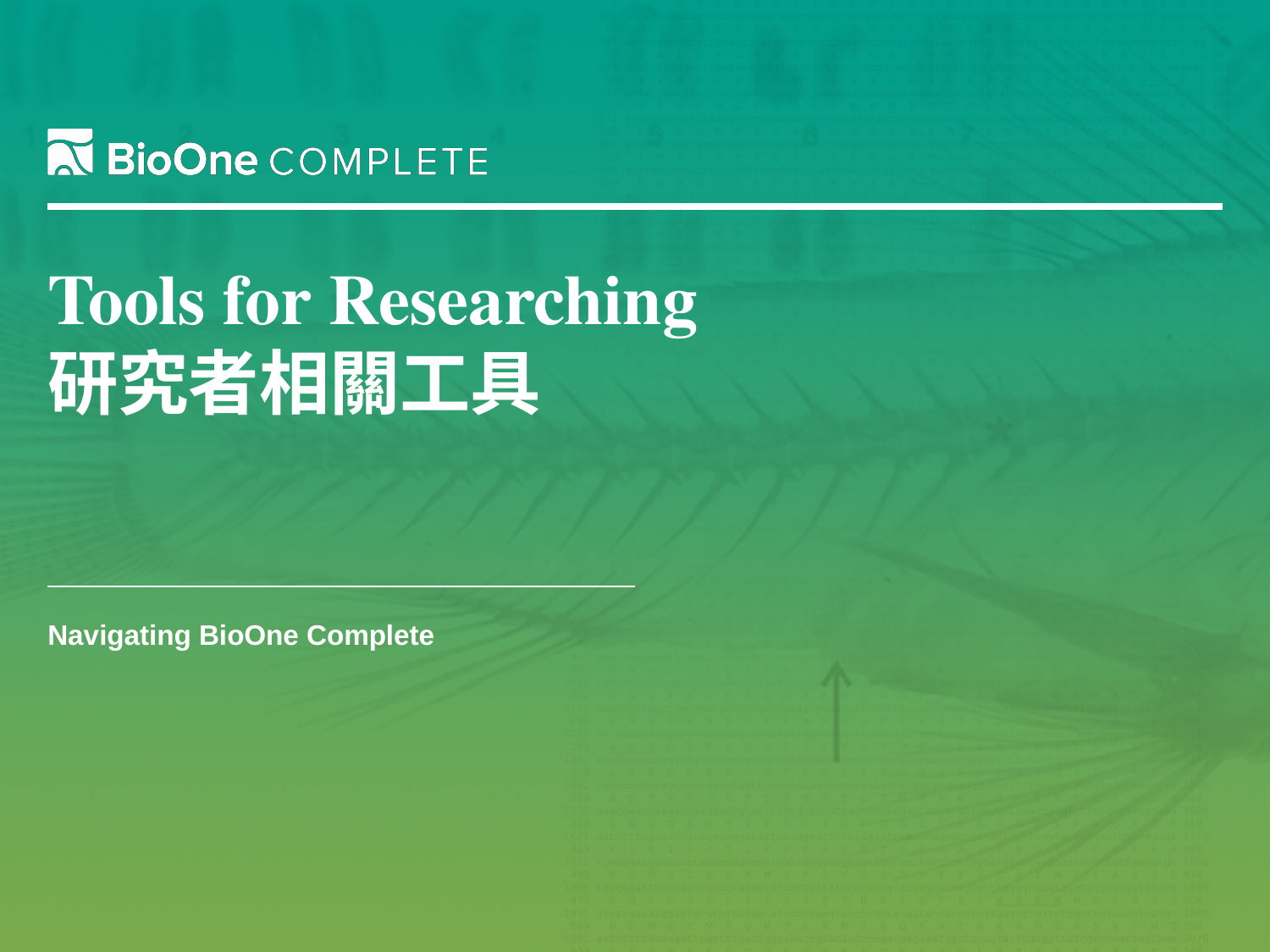

# Tools for Researching 研究者相關工具
Navigating BioOne Complete